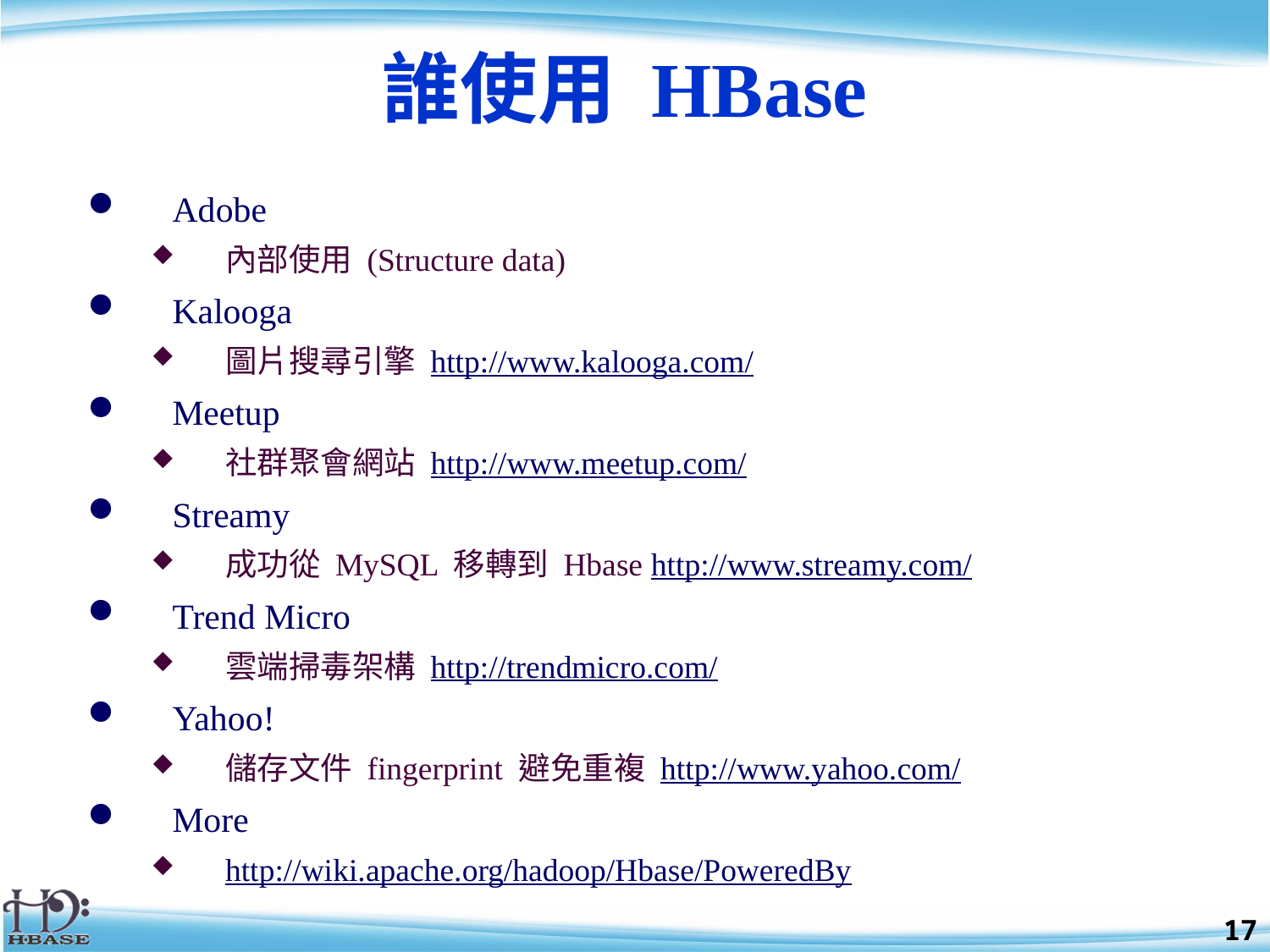

# 誰使用 HBase
Adobe
內部使用 (Structure data)
Kalooga
圖片搜尋引擎 http://www.kalooga.com/
Meetup
社群聚會網站 http://www.meetup.com/
Streamy
成功從 MySQL 移轉到 Hbase http://www.streamy.com/
Trend Micro
雲端掃毒架構 http://trendmicro.com/
Yahoo!
儲存文件 fingerprint 避免重複 http://www.yahoo.com/
More
http://wiki.apache.org/hadoop/Hbase/PoweredBy
17